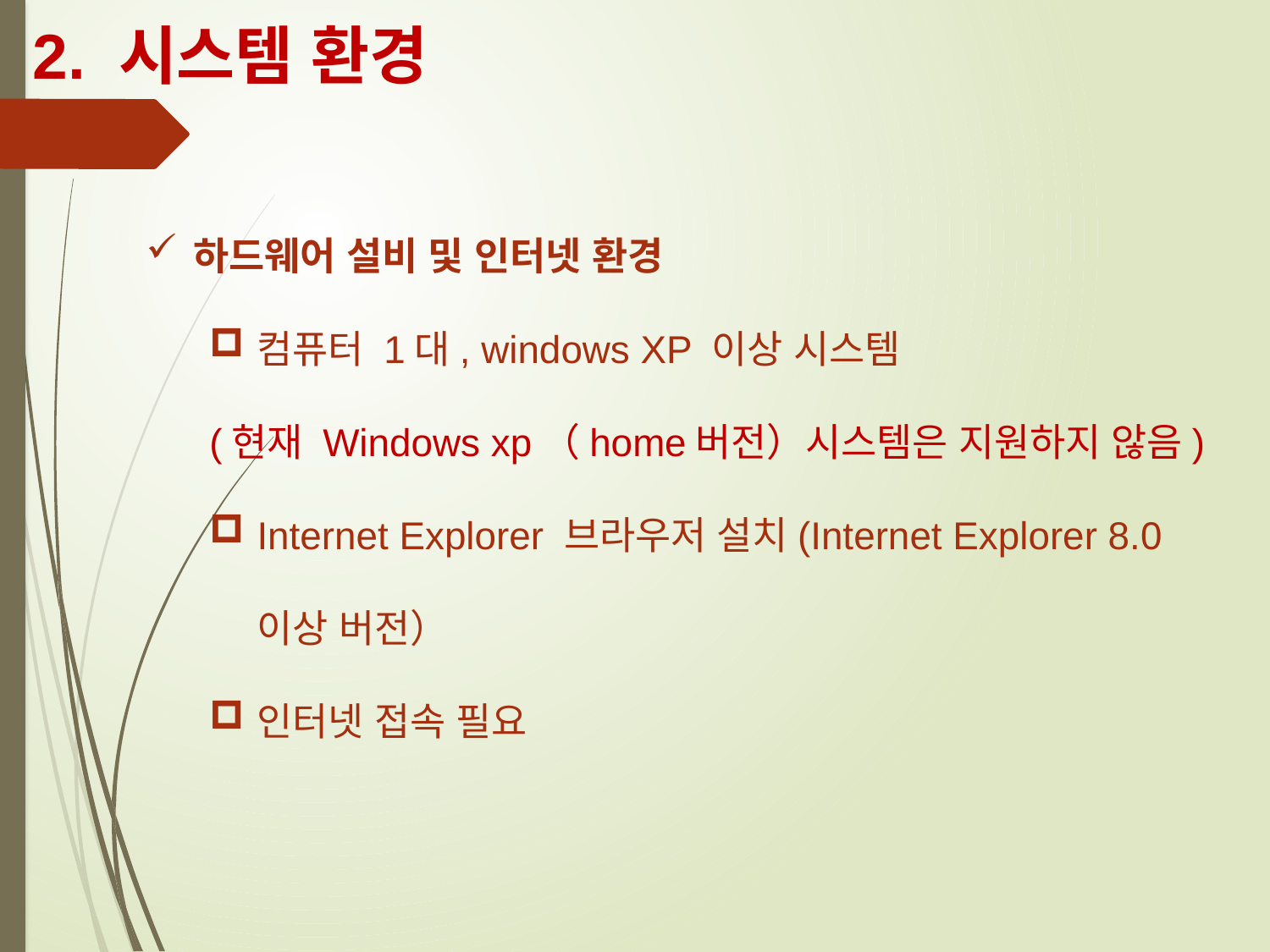

2. 시스템 환경
하드웨어 설비 및 인터넷 환경
컴퓨터 1대, windows XP 이상 시스템
(현재 Windows xp（home버전）시스템은 지원하지 않음)
Internet Explorer 브라우저 설치(Internet Explorer 8.0  이상 버전）
인터넷 접속 필요